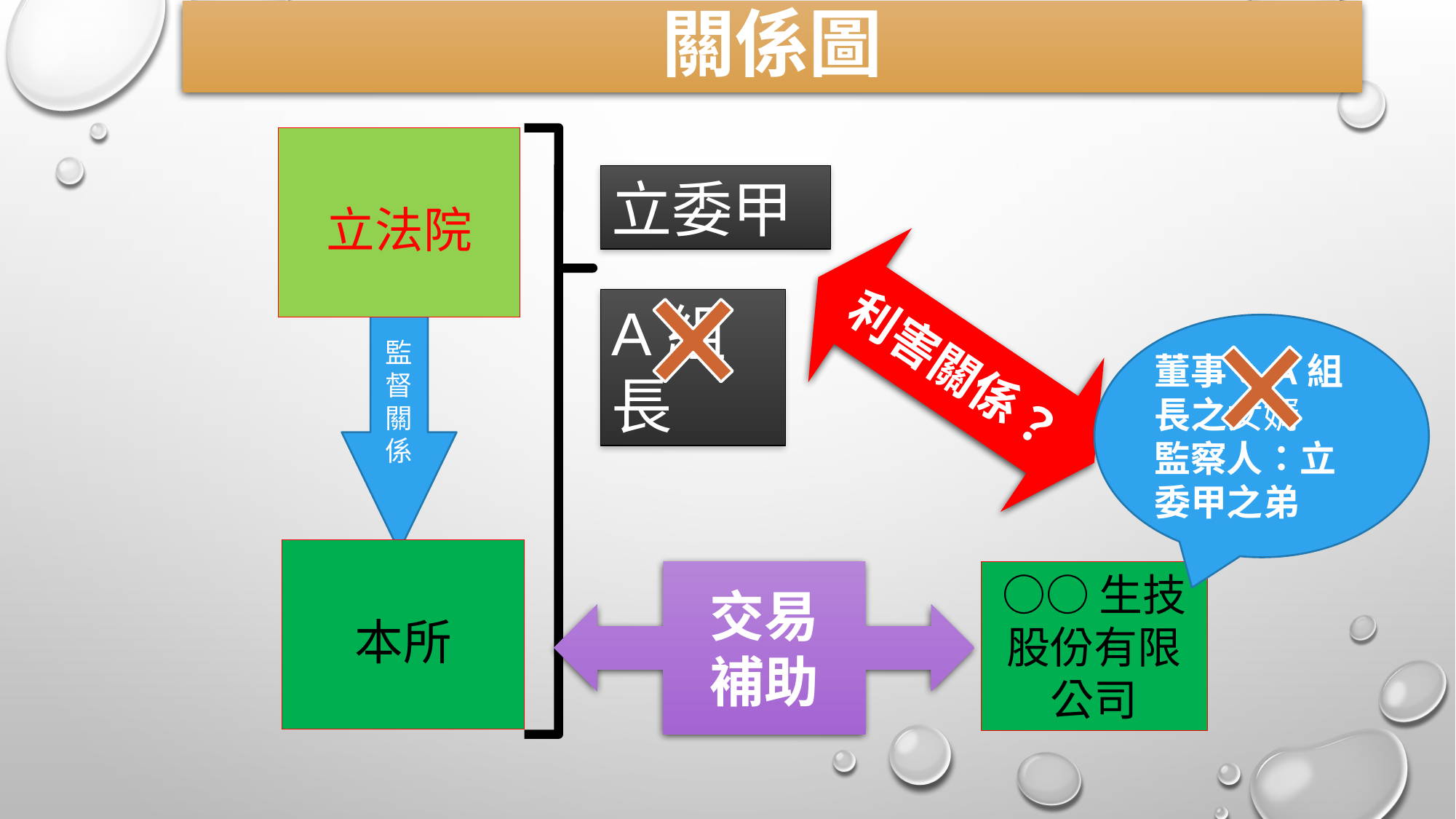

關係圖
立法院

立委甲

利害關係？
A組長
監
督
關
係
董事：A組長之女婿
監察人：立委甲之弟

本所
交易
補助
○○生技股份有限公司